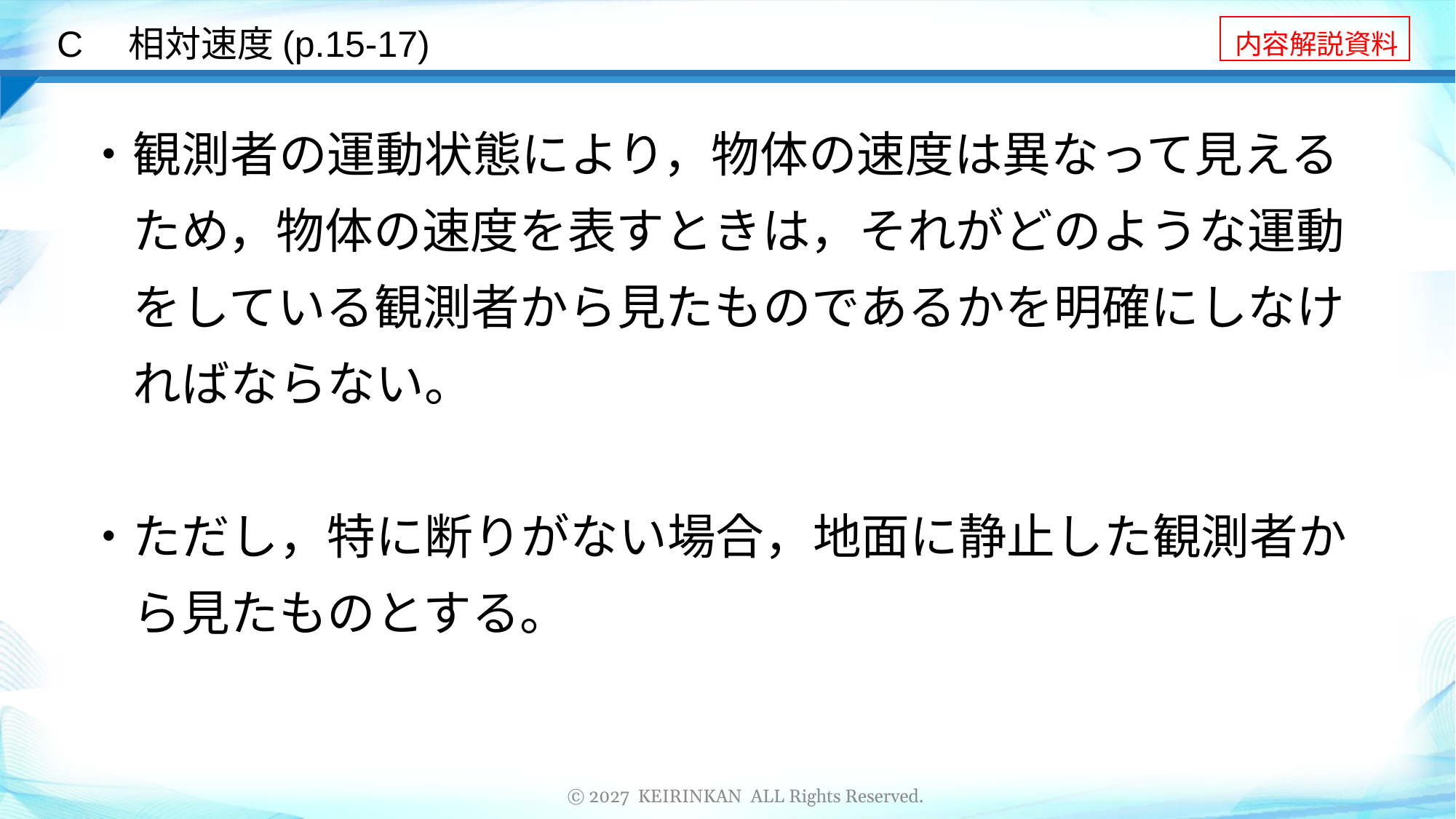

C　相対速度(p.15-17)

・観測者の運動状態により，物体の速度は異なって見える
　ため，物体の速度を表すときは，それがどのような運動
　をしている観測者から見たものであるかを明確にしなけ
　ればならない。

・ただし，特に断りがない場合，地面に静止した観測者か
　ら見たものとする。
39